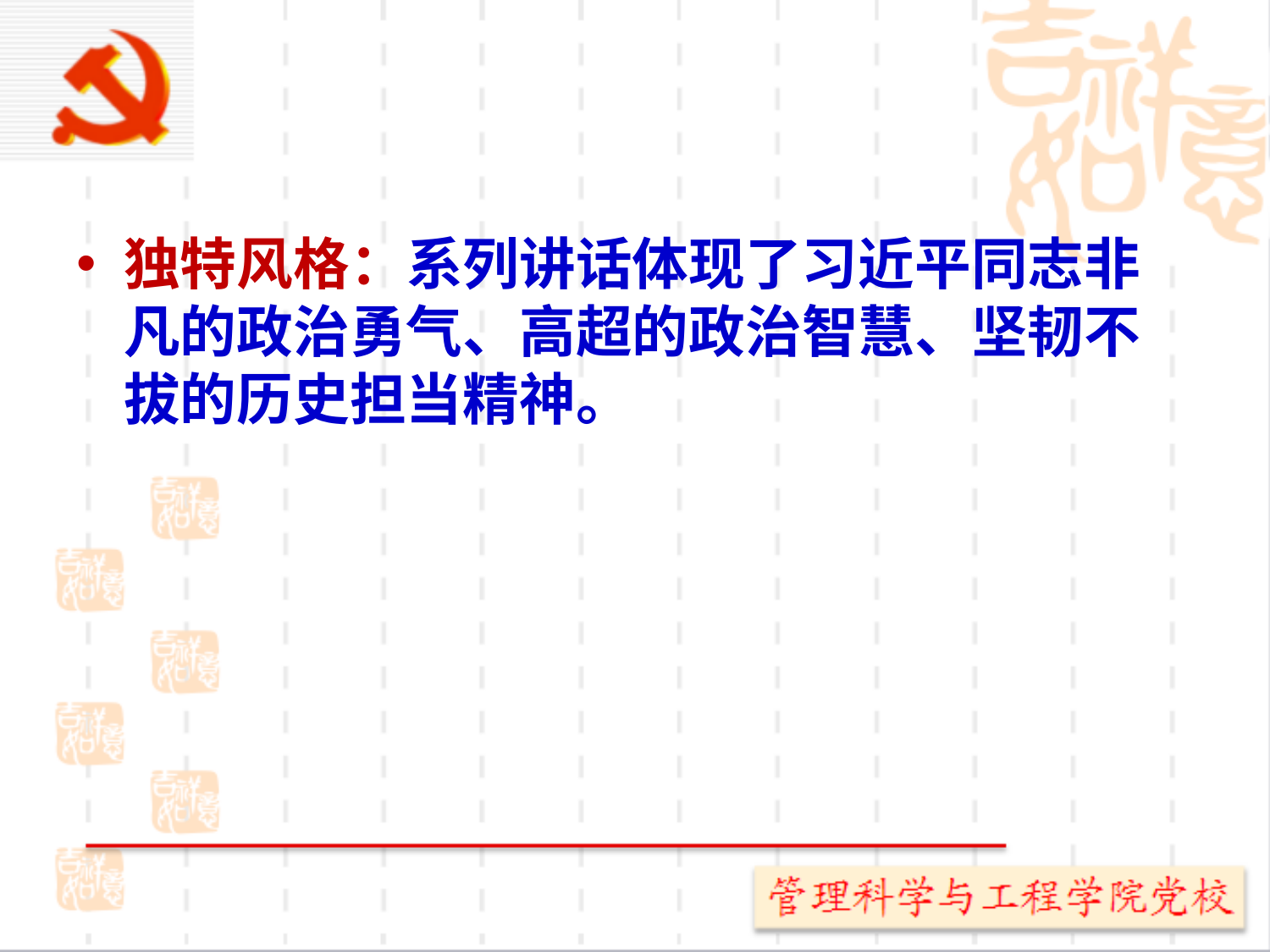

#
独特风格：系列讲话体现了习近平同志非凡的政治勇气、高超的政治智慧、坚韧不拔的历史担当精神。